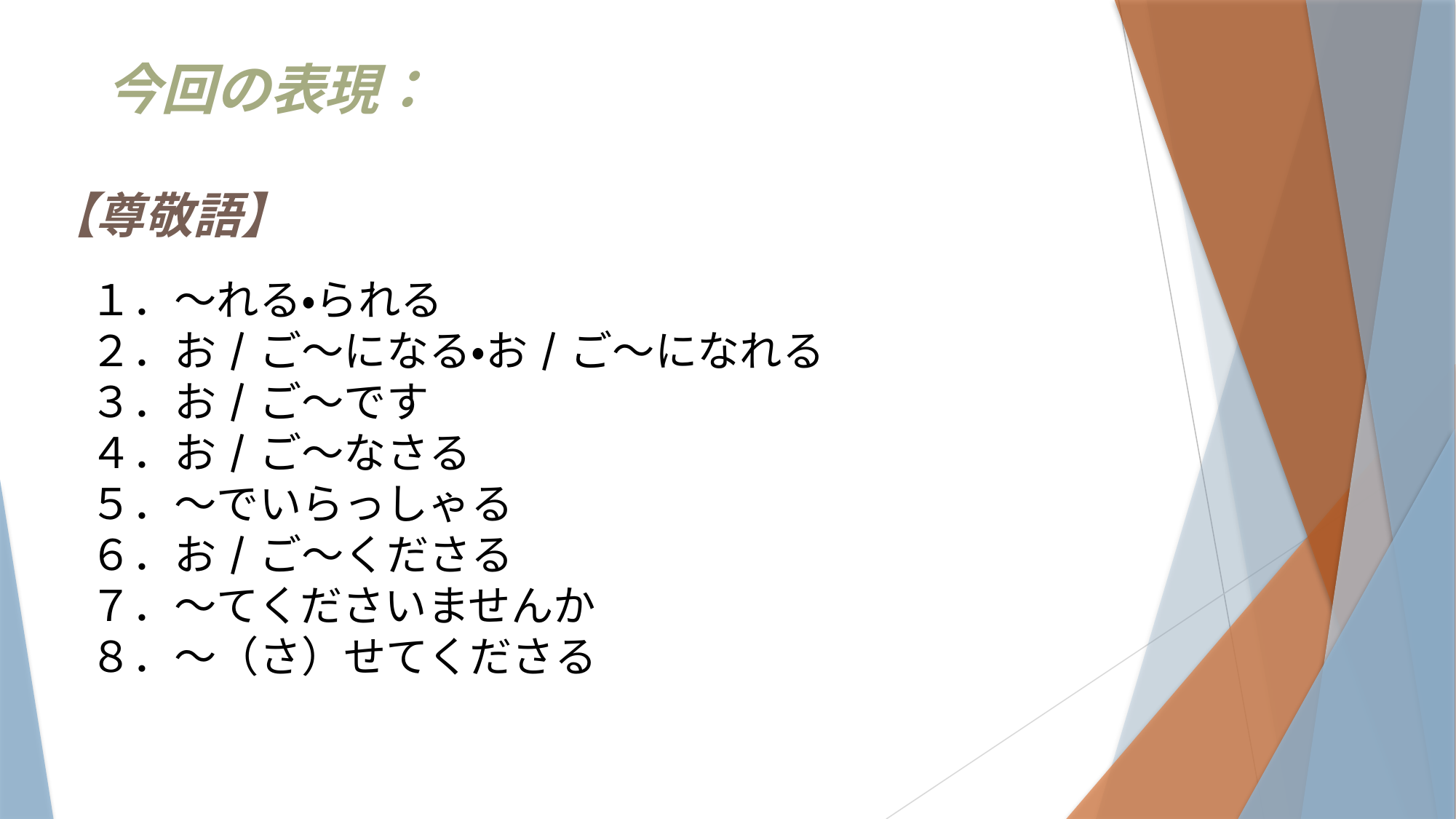

今回の表現：
【尊敬語】
１．～れる・られる
２．お/ご～になる・お/ご～になれる
３．お/ご～です
４．お/ご～なさる
５．～でいらっしゃる
６．お/ご～くださる
７．～てくださいませんか
８．～（さ）せてくださる